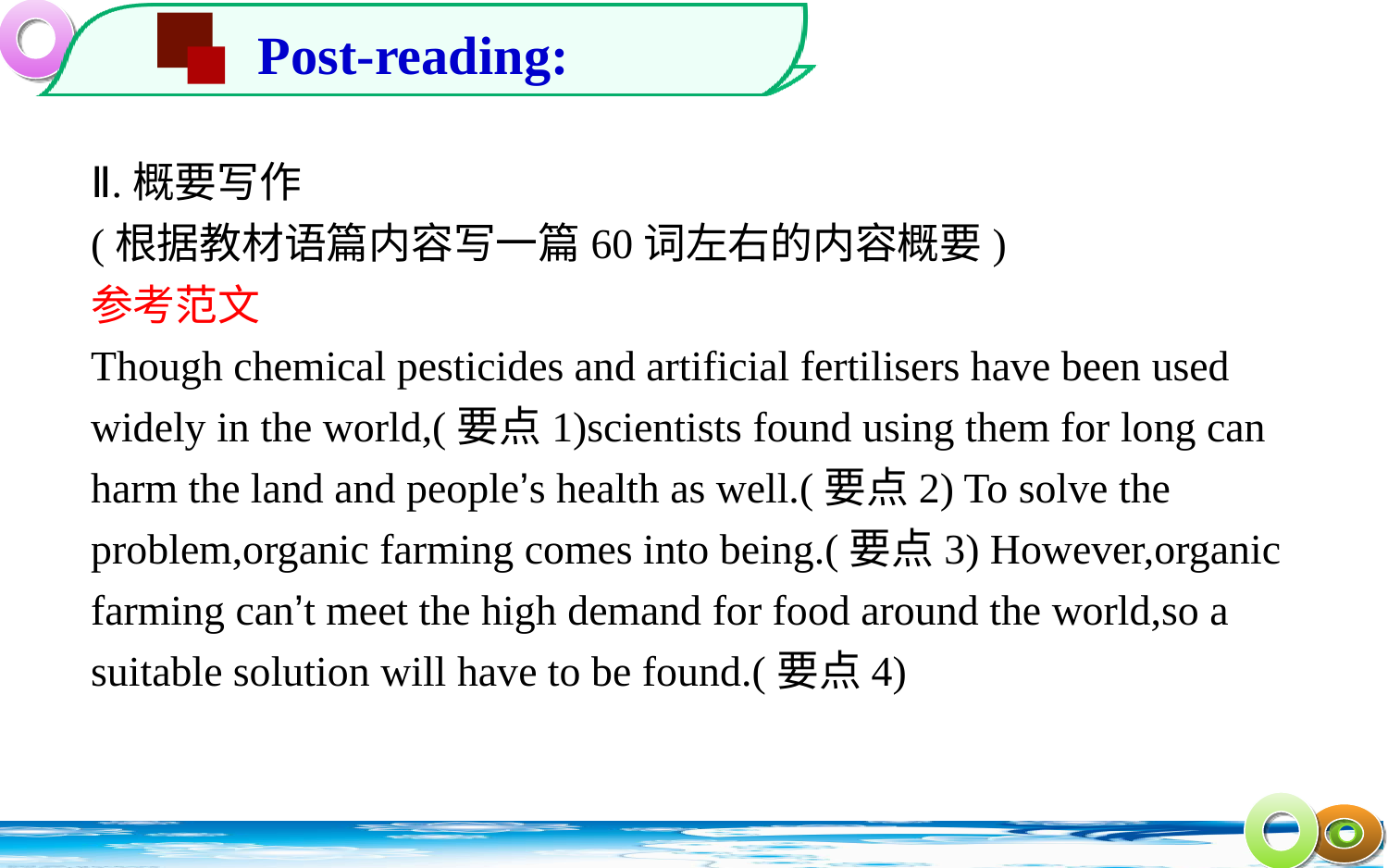

Post-reading:

Ⅱ.概要写作
(根据教材语篇内容写一篇60词左右的内容概要)
参考范文
Though chemical pesticides and artificial fertilisers have been used widely in the world,(要点1)scientists found using them for long can harm the land and people’s health as well.(要点2) To solve the problem,organic farming comes into being.(要点3) However,organic farming can’t meet the high demand for food around the world,so a suitable solution will have to be found.(要点4)